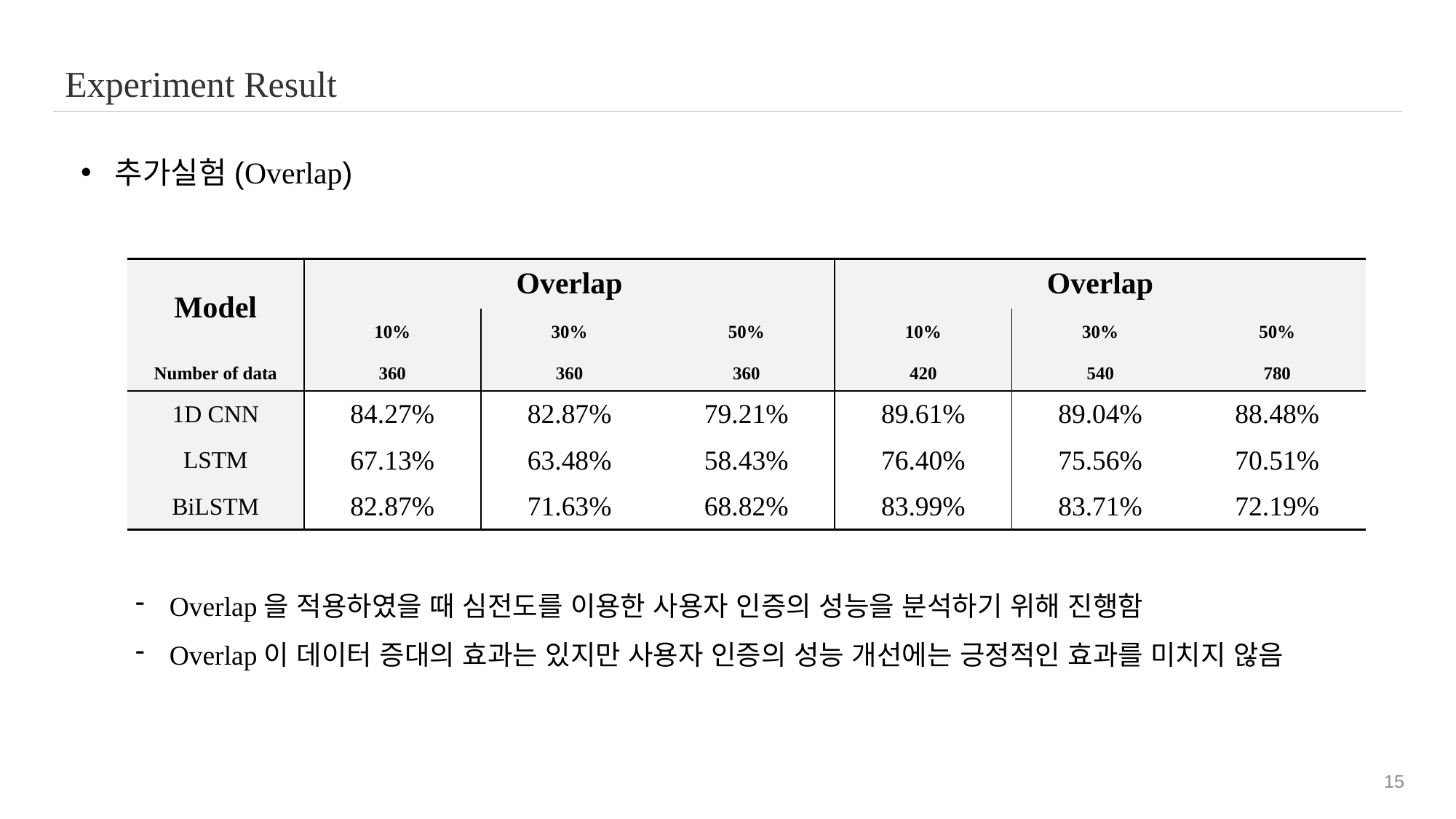

Experiment Result
추가실험(Overlap)

Overlap을 적용하였을 때 심전도를 이용한 사용자 인증의 성능을 분석하기 위해 진행함
Overlap이 데이터 증대의 효과는 있지만 사용자 인증의 성능 개선에는 긍정적인 효과를 미치지 않음
| Model | Overlap | Overlap 30% | Overlap 50% | Overlap | Overlap 30% | Overlap 50% |
| --- | --- | --- | --- | --- | --- | --- |
|  | 10% | 30% | 50% | 10% | 30% | 50% |
| Number of data | 360 | 360 | 360 | 420 | 540 | 780 |
| 1D CNN | 84.27% | 82.87% | 79.21% | 89.61% | 89.04% | 88.48% |
| LSTM | 67.13% | 63.48% | 58.43% | 76.40% | 75.56% | 70.51% |
| BiLSTM | 82.87% | 71.63% | 68.82% | 83.99% | 83.71% | 72.19% |
15